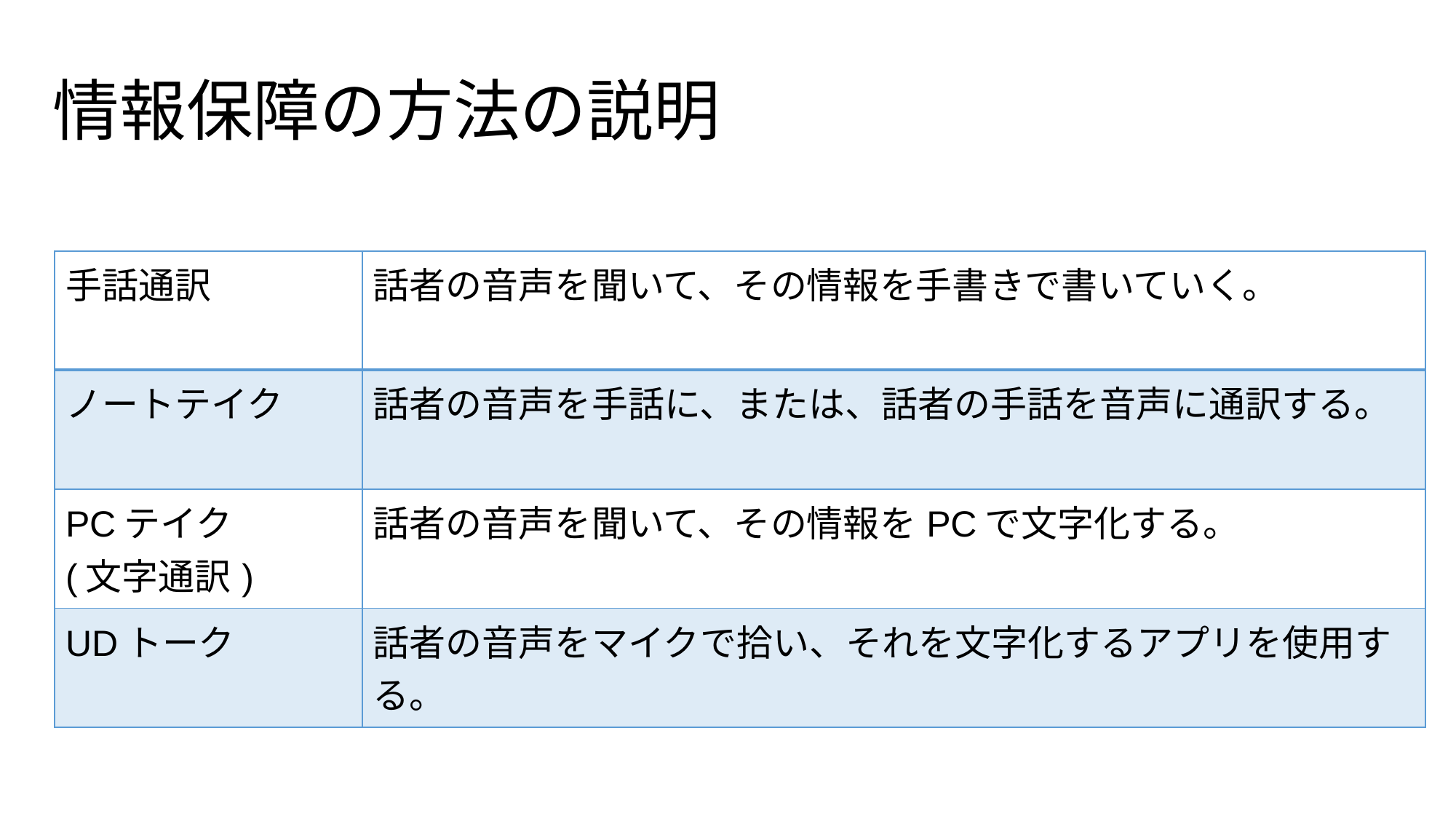

# 情報保障の方法の説明
| 手話通訳 | 話者の音声を聞いて、その情報を手書きで書いていく。 |
| --- | --- |
| ノートテイク | 話者の音声を手話に、または、話者の手話を音声に通訳する。 |
| PCテイク (文字通訳) | 話者の音声を聞いて、その情報をPCで文字化する。 |
| UDトーク | 話者の音声をマイクで拾い、それを文字化するアプリを使用する。 |